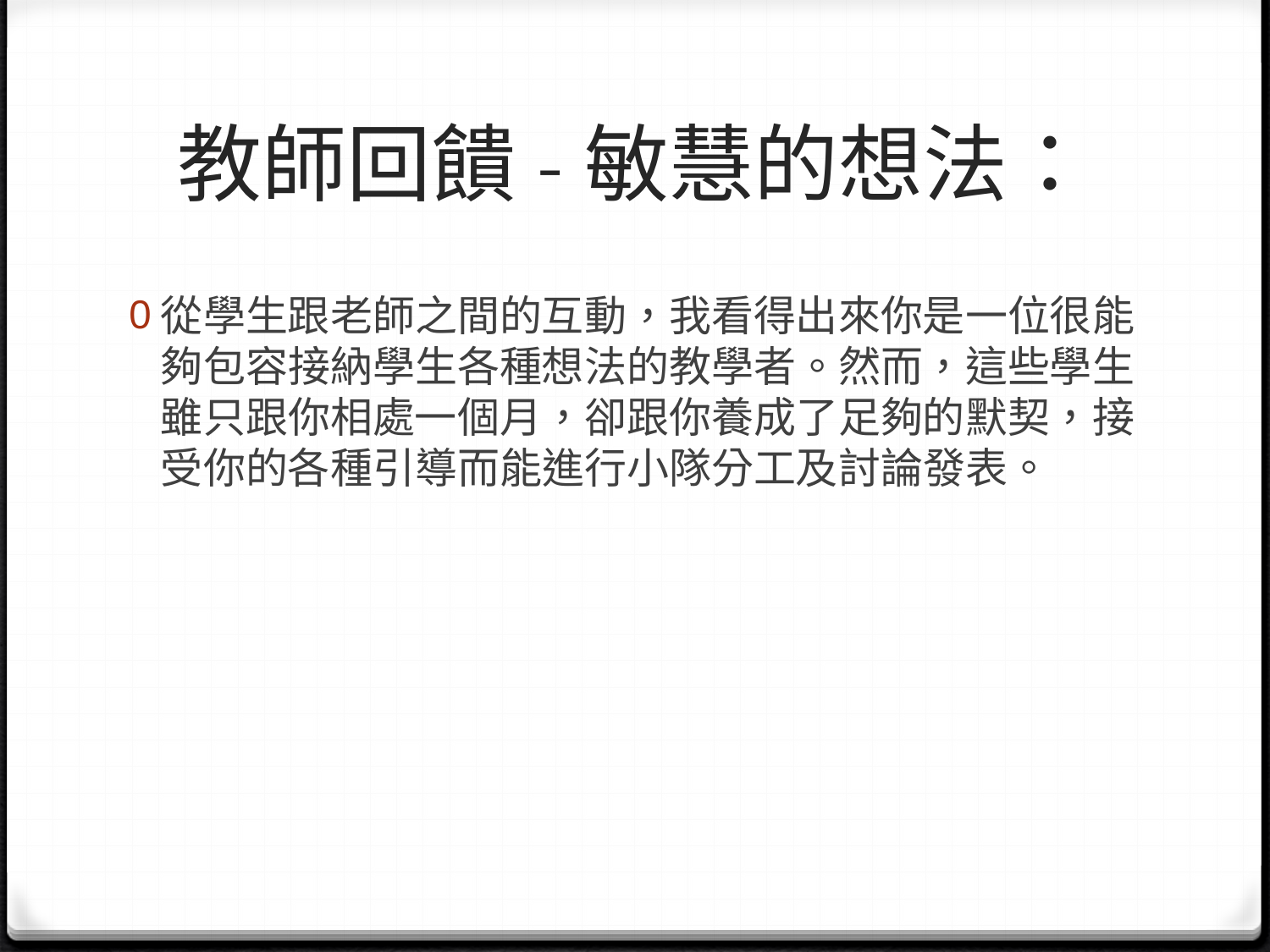

# 教師回饋-敏慧的想法：
從學生跟老師之間的互動，我看得出來你是一位很能夠包容接納學生各種想法的教學者。然而，這些學生雖只跟你相處一個月，卻跟你養成了足夠的默契，接受你的各種引導而能進行小隊分工及討論發表。